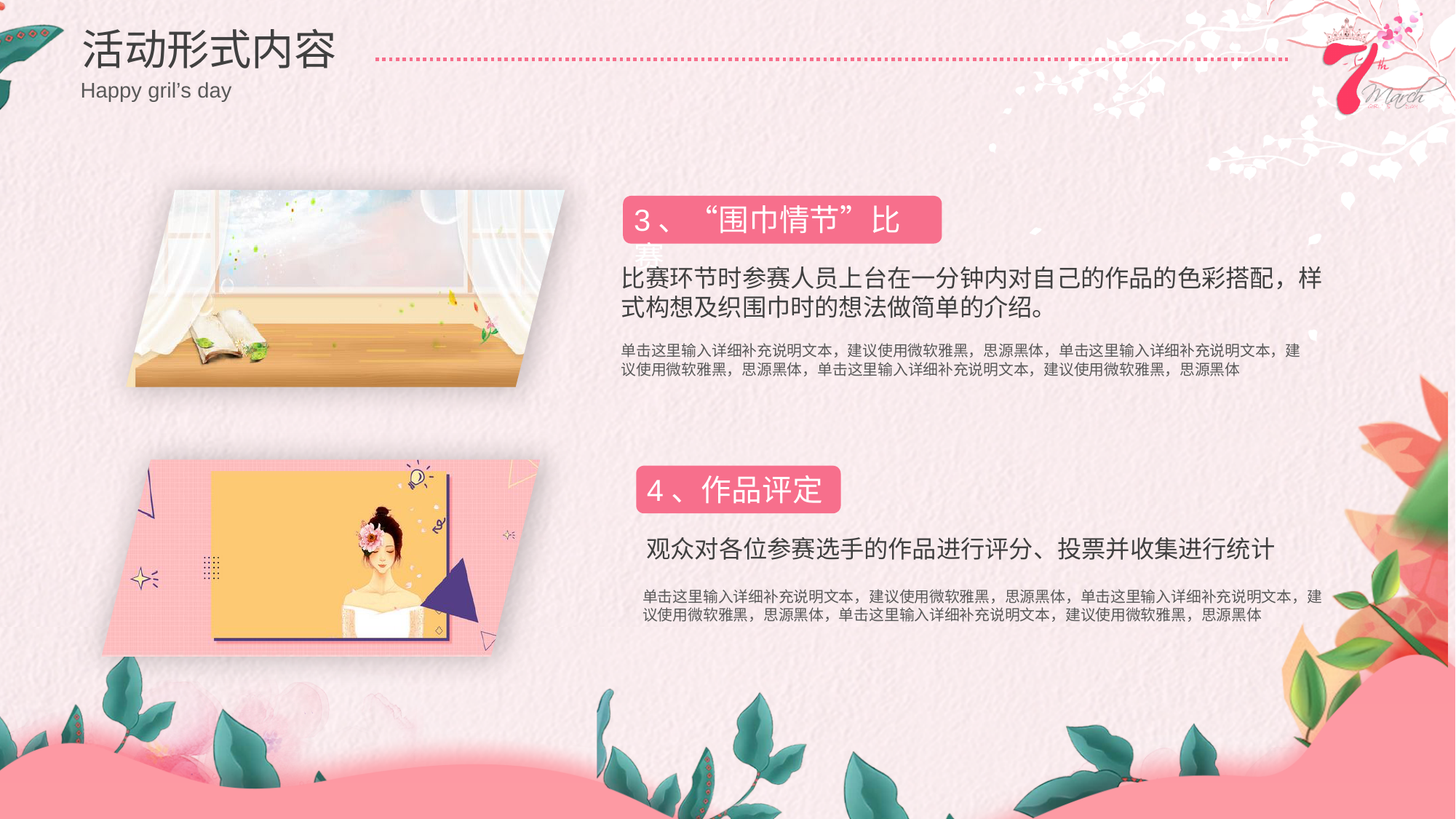

活动形式内容
Happy gril’s day

3、“围巾情节”比赛
比赛环节时参赛人员上台在一分钟内对自己的作品的色彩搭配，样式构想及织围巾时的想法做简单的介绍。
单击这里输入详细补充说明文本，建议使用微软雅黑，思源黑体，单击这里输入详细补充说明文本，建议使用微软雅黑，思源黑体，单击这里输入详细补充说明文本，建议使用微软雅黑，思源黑体

4、作品评定
 观众对各位参赛选手的作品进行评分、投票并收集进行统计
单击这里输入详细补充说明文本，建议使用微软雅黑，思源黑体，单击这里输入详细补充说明文本，建议使用微软雅黑，思源黑体，单击这里输入详细补充说明文本，建议使用微软雅黑，思源黑体